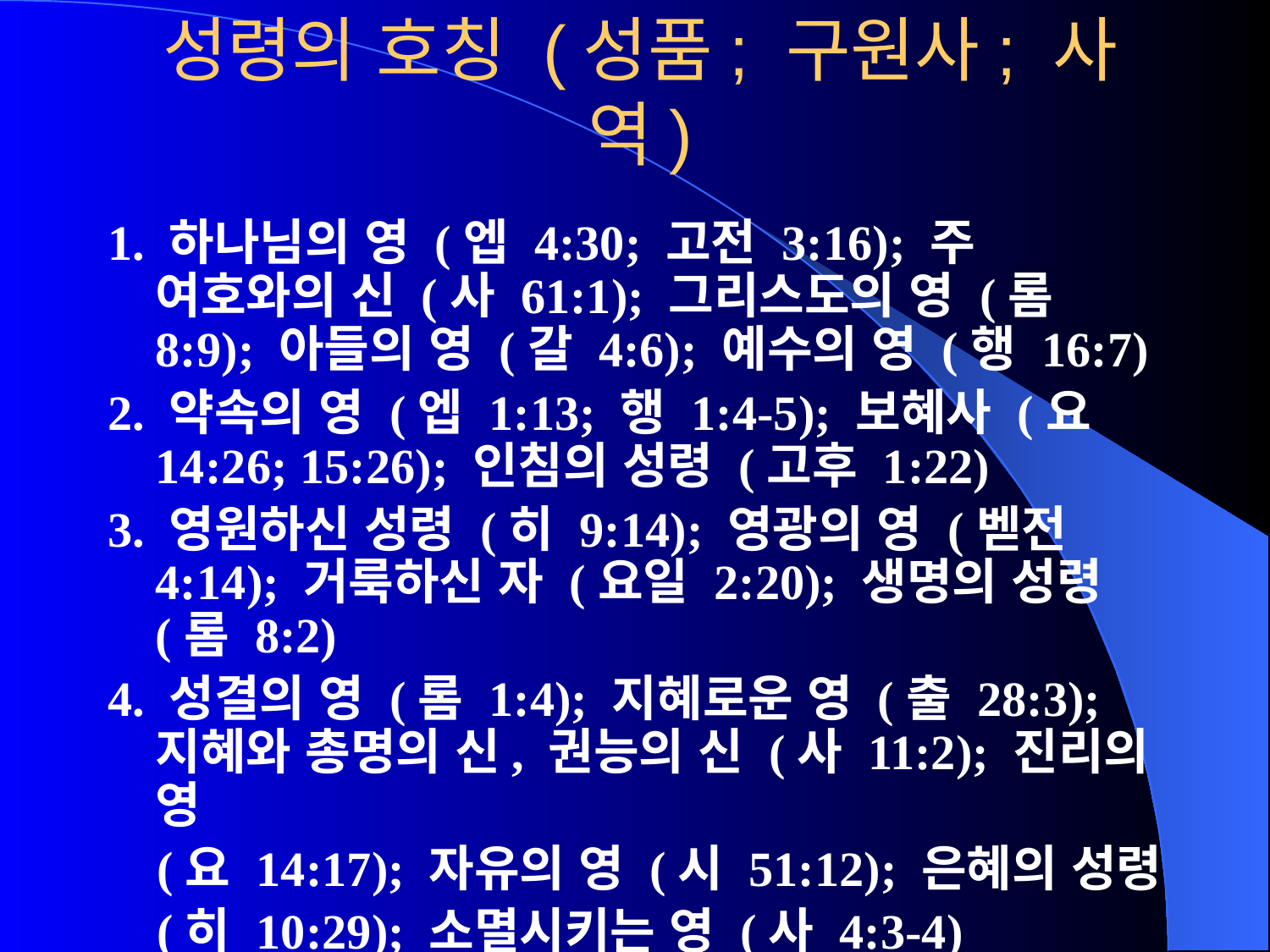

# 성령의 호칭 (성품; 구원사; 사역)
1. 하나님의 영 (엡 4:30; 고전 3:16); 주 여호와의 신 (사 61:1); 그리스도의 영 (롬 8:9); 아들의 영 (갈 4:6); 예수의 영 (행 16:7)
2. 약속의 영 (엡 1:13; 행 1:4-5); 보혜사 (요 14:26; 15:26); 인침의 성령 (고후 1:22)
3. 영원하신 성령 (히 9:14); 영광의 영 (벧전 4:14); 거룩하신 자 (요일 2:20); 생명의 성령 (롬 8:2)
4. 성결의 영 (롬 1:4); 지혜로운 영 (출 28:3); 지혜와 총명의 신, 권능의 신 (사 11:2); 진리의 영
    (요 14:17); 자유의 영 (시 51:12); 은혜의 성령
    (히 10:29); 소멸시키는 영 (사 4:3-4)